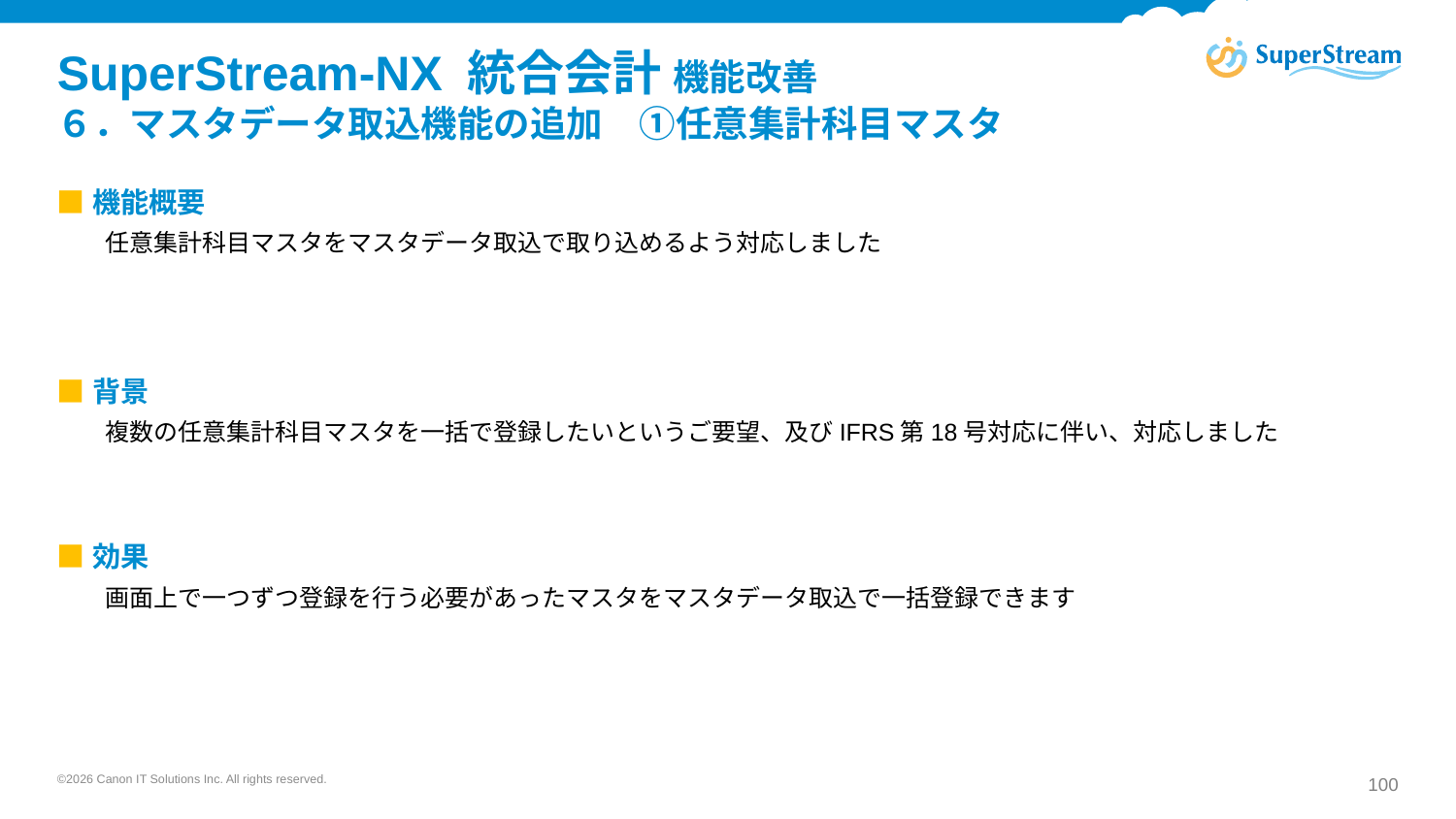

# SuperStream-NX 統合会計 機能改善 ６．マスタデータ取込機能の追加　①任意集計科目マスタ
■機能概要
　　任意集計科目マスタをマスタデータ取込で取り込めるよう対応しました
■背景
　　複数の任意集計科目マスタを一括で登録したいというご要望、及びIFRS第18号対応に伴い、対応しました
■効果
　　画面上で一つずつ登録を行う必要があったマスタをマスタデータ取込で一括登録できます

©2026 Canon IT Solutions Inc. All rights reserved.
100